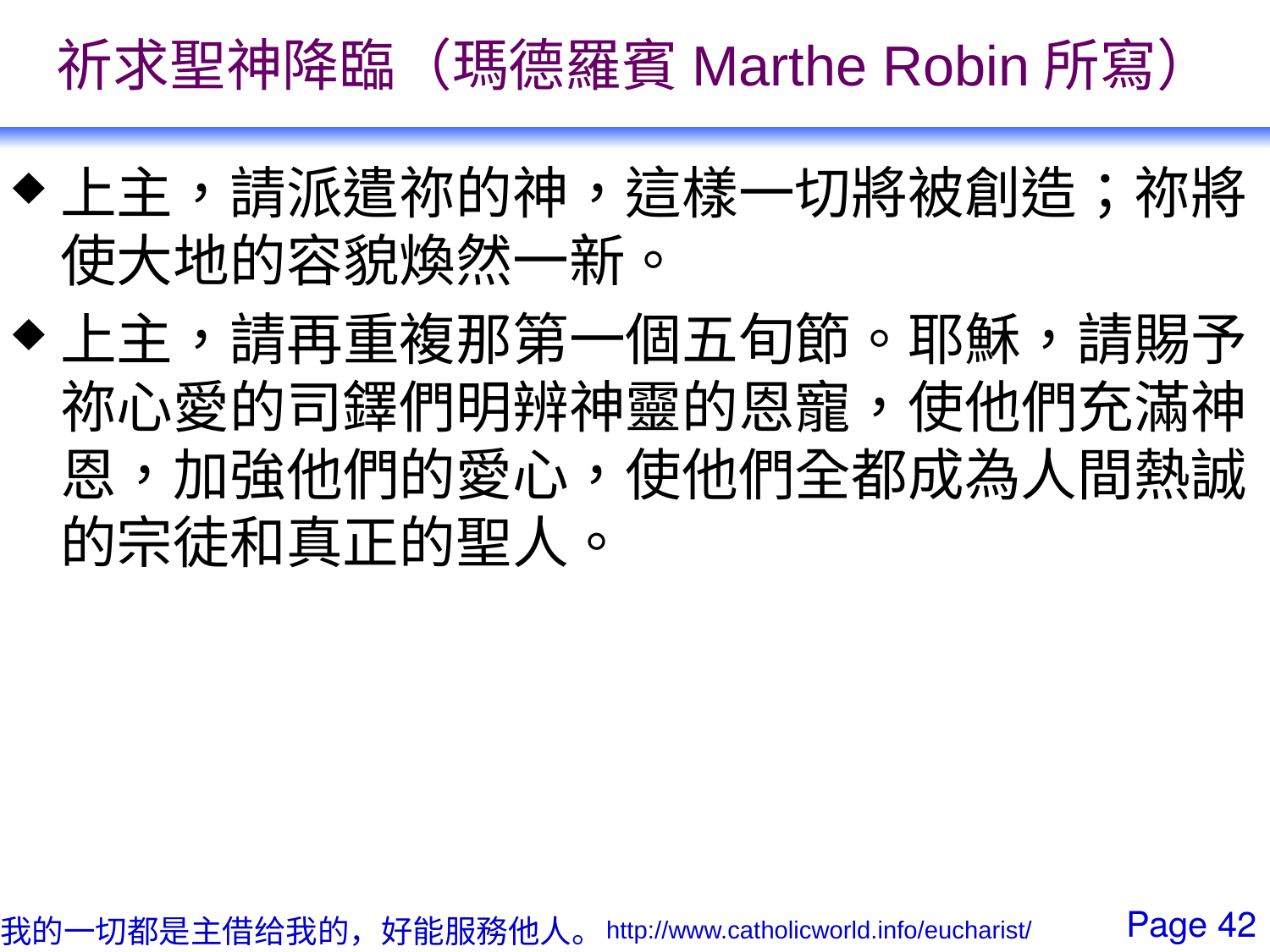

# 祈求聖神降臨（瑪德羅賓Marthe Robin所寫）
上主，請派遣祢的神，這樣一切將被創造；祢將使大地的容貌煥然一新。
上主，請再重複那第一個五旬節。耶穌，請賜予祢心愛的司鐸們明辨神靈的恩寵，使他們充滿神恩，加強他們的愛心，使他們全都成為人間熱誠的宗徒和真正的聖人。